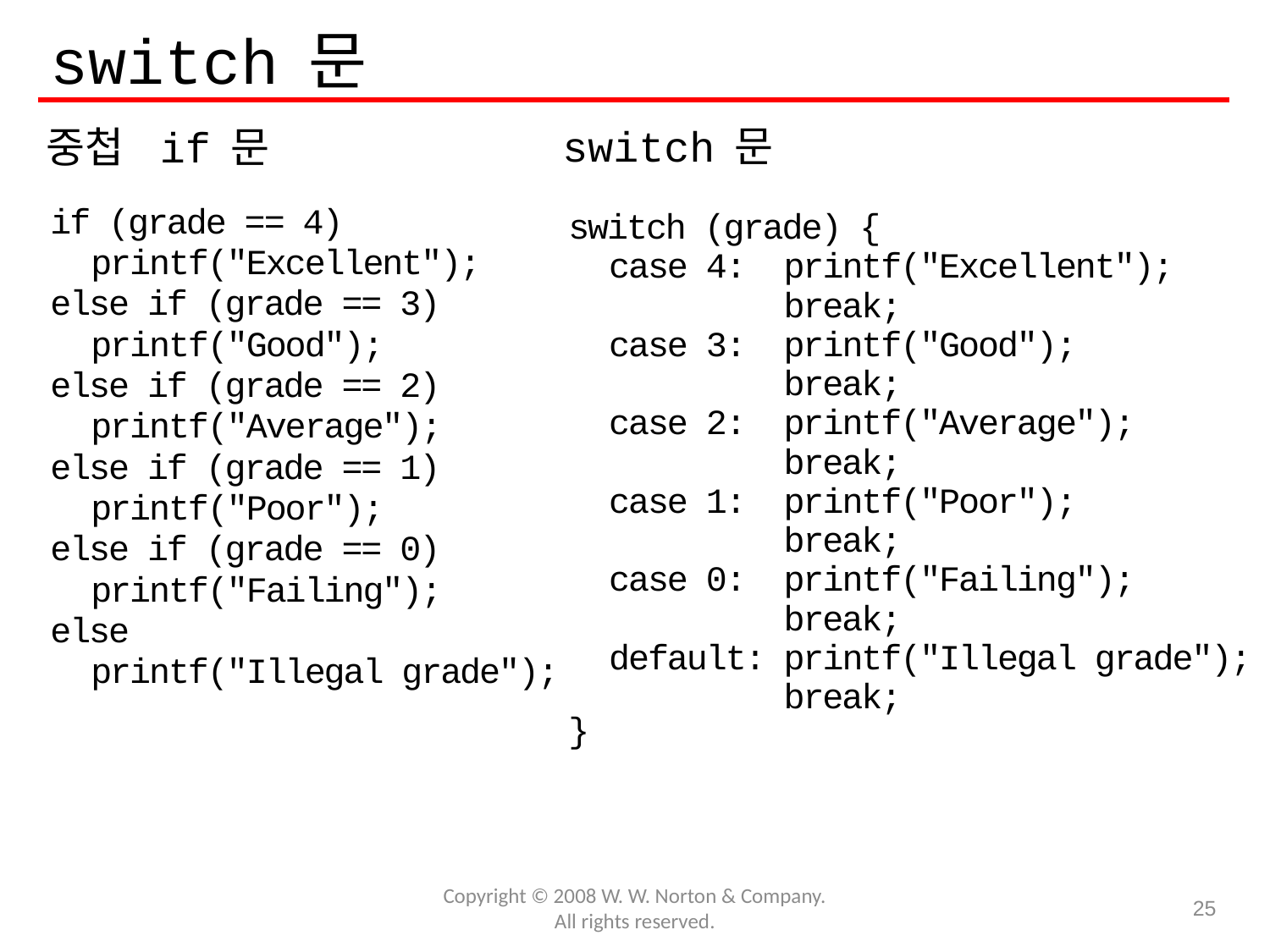

# switch 문
switch 문
중첩 if 문
if (grade == 4)
  printf("Excellent");
else if (grade == 3)
  printf("Good");
else if (grade == 2)
  printf("Average");
else if (grade == 1)
  printf("Poor");
else if (grade == 0)
  printf("Failing");
else
  printf("Illegal grade");
switch (grade) {
  case 4:  printf("Excellent");
           break;
  case 3:  printf("Good");
           break;
  case 2:  printf("Average");
           break;
  case 1:  printf("Poor");
           break;
  case 0:  printf("Failing");
           break;
  default: printf("Illegal grade");
           break;
}
Copyright © 2008 W. W. Norton & Company.
All rights reserved.
25